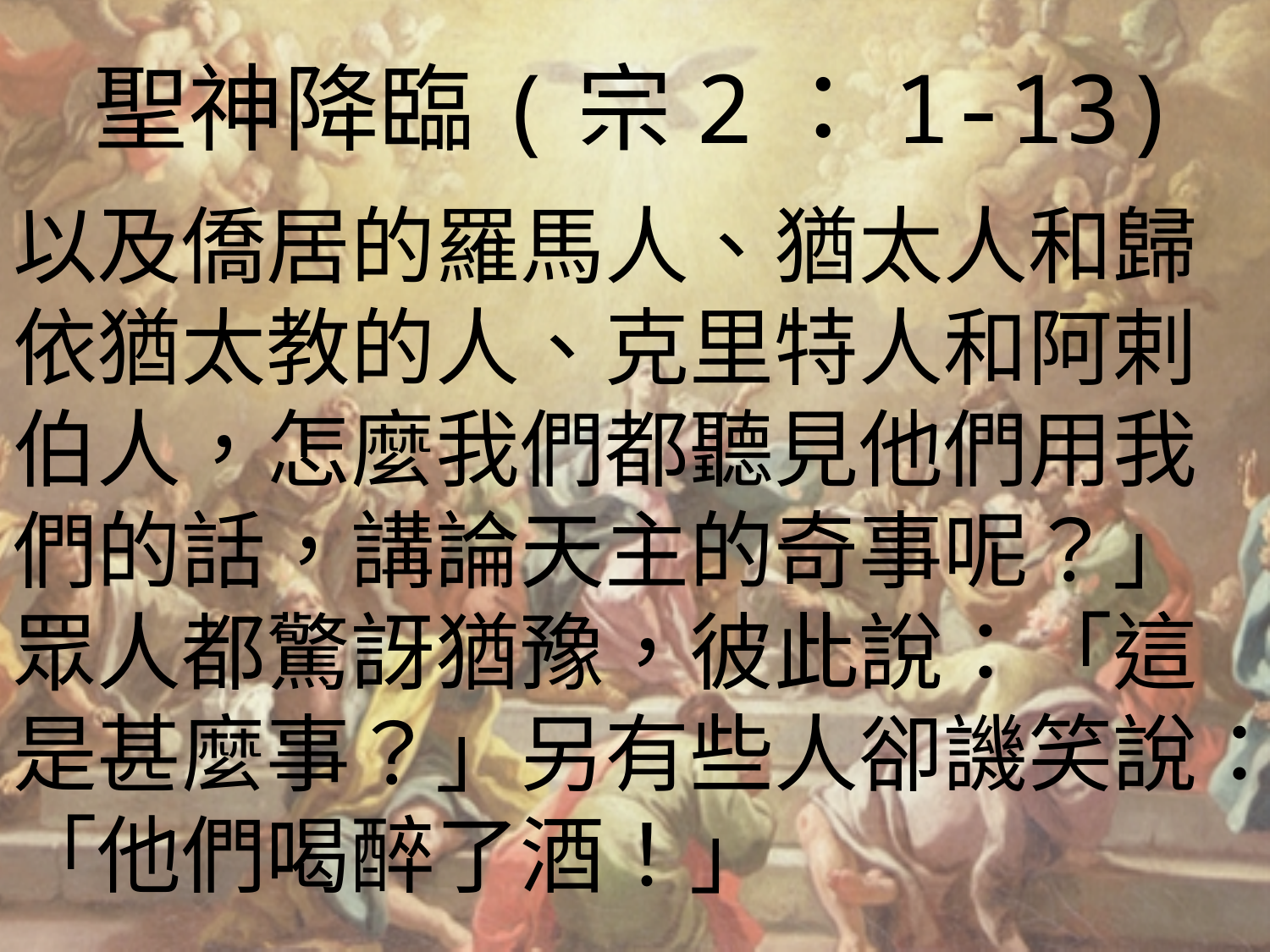

# 聖神降臨(宗2：1-13)
以及僑居的羅馬人、猶太人和歸依猶太教的人、克里特人和阿剌伯人，怎麼我們都聽見他們用我們的話，講論天主的奇事呢？」眾人都驚訝猶豫，彼此說：「這是甚麼事？」另有些人卻譏笑說：「他們喝醉了酒！」